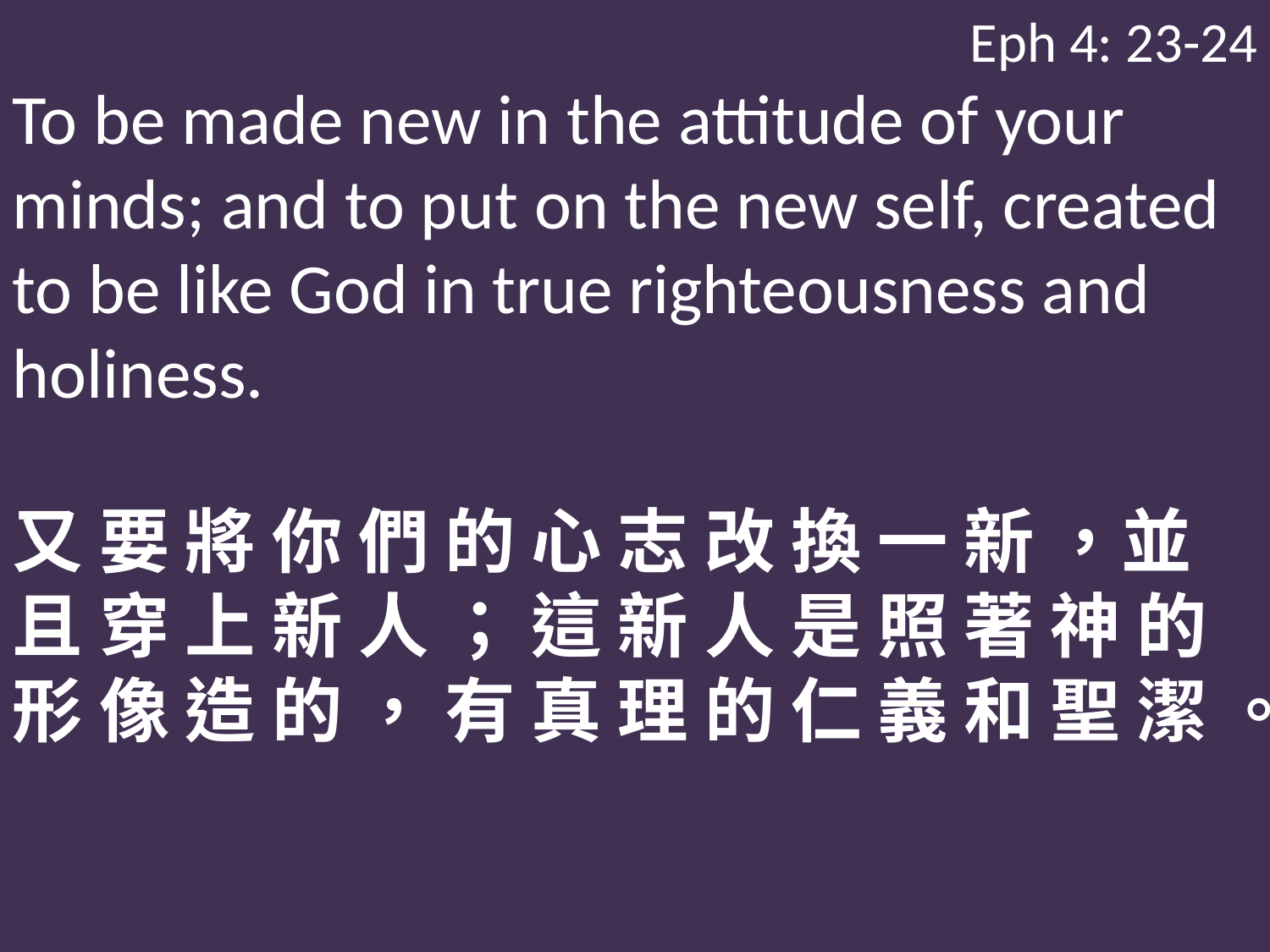

Eph 4: 23-24
To be made new in the attitude of your minds; and to put on the new self, created to be like God in true righteousness and holiness.

又 要 將 你 們 的 心 志 改 換 一 新 ，並 且 穿 上 新 人 ； 這 新 人 是 照 著 神 的 形 像 造 的 ， 有 真 理 的 仁 義 和 聖 潔 。